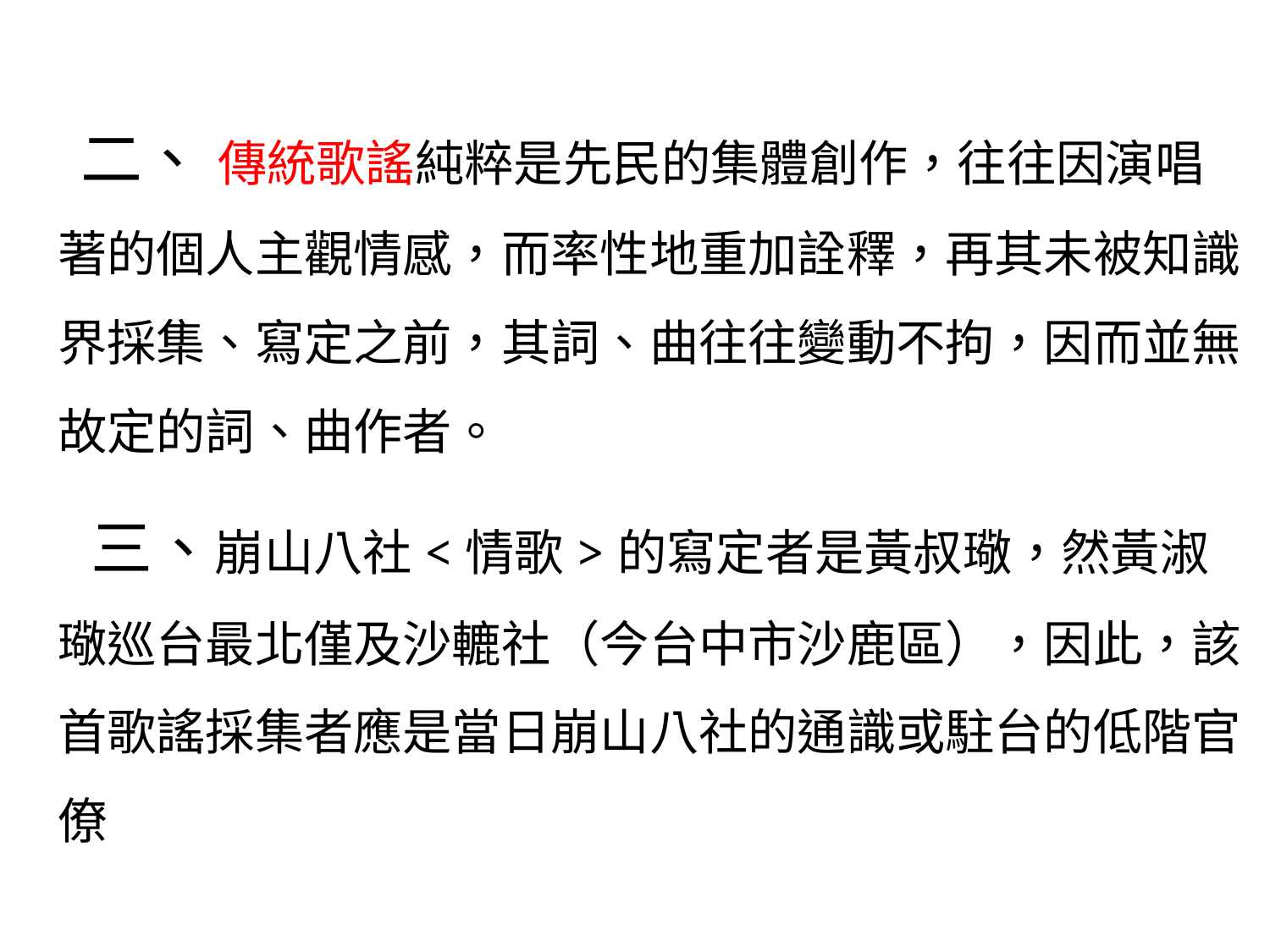

二、 傳統歌謠純粹是先民的集體創作，往往因演唱著的個人主觀情感，而率性地重加詮釋，再其未被知識界採集、寫定之前，其詞、曲往往變動不拘，因而並無故定的詞、曲作者。
  三、崩山八社<情歌>的寫定者是黃叔璥，然黃淑璥巡台最北僅及沙轆社（今台中市沙鹿區），因此，該首歌謠採集者應是當日崩山八社的通識或駐台的低階官僚